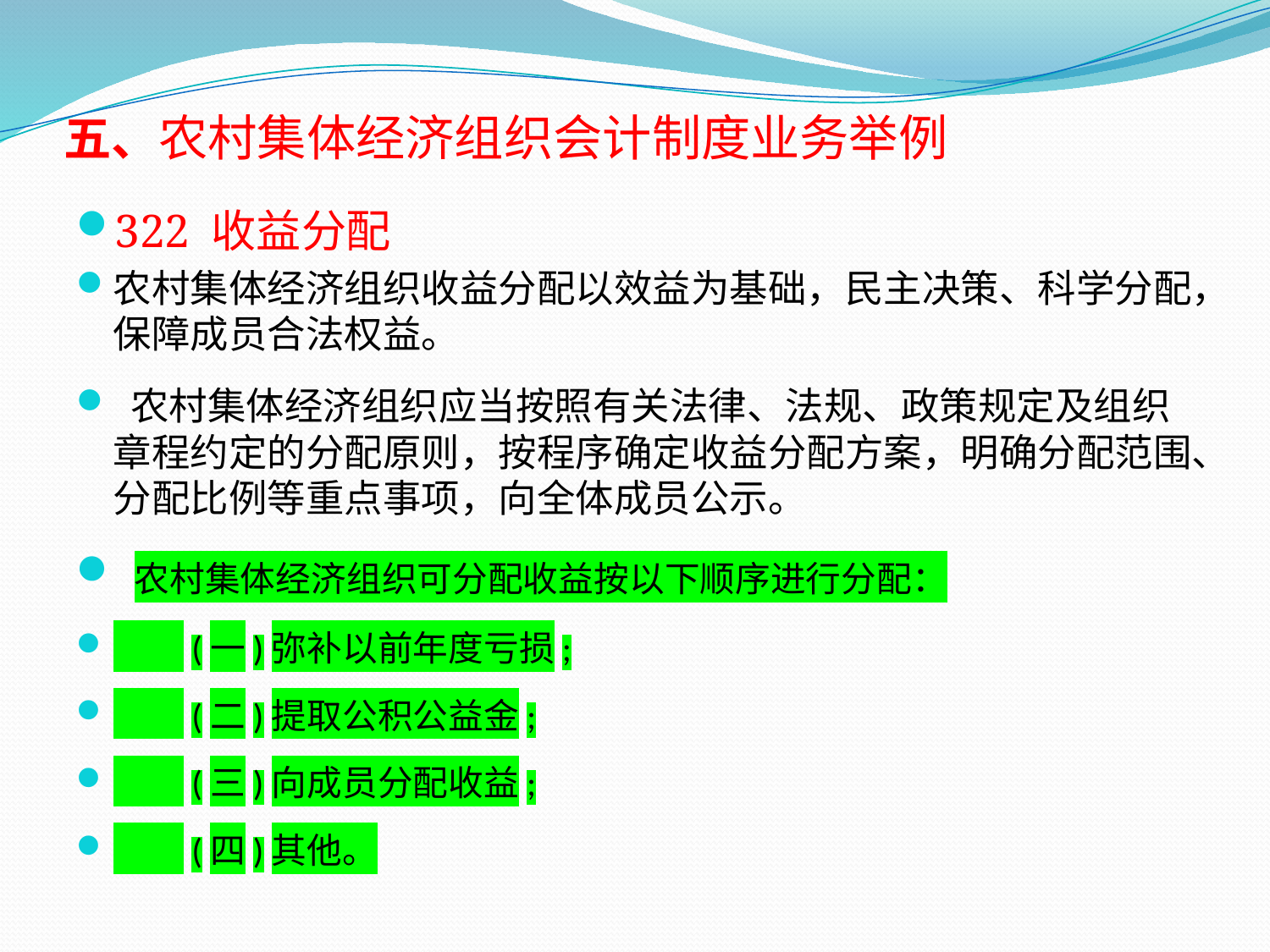

# 五、农村集体经济组织会计制度业务举例
322 收益分配
农村集体经济组织收益分配以效益为基础，民主决策、科学分配，保障成员合法权益。
 农村集体经济组织应当按照有关法律、法规、政策规定及组织章程约定的分配原则，按程序确定收益分配方案，明确分配范围、分配比例等重点事项，向全体成员公示。
 农村集体经济组织可分配收益按以下顺序进行分配：
　　(一)弥补以前年度亏损;
　　(二)提取公积公益金;
　　(三)向成员分配收益;
　　(四)其他。